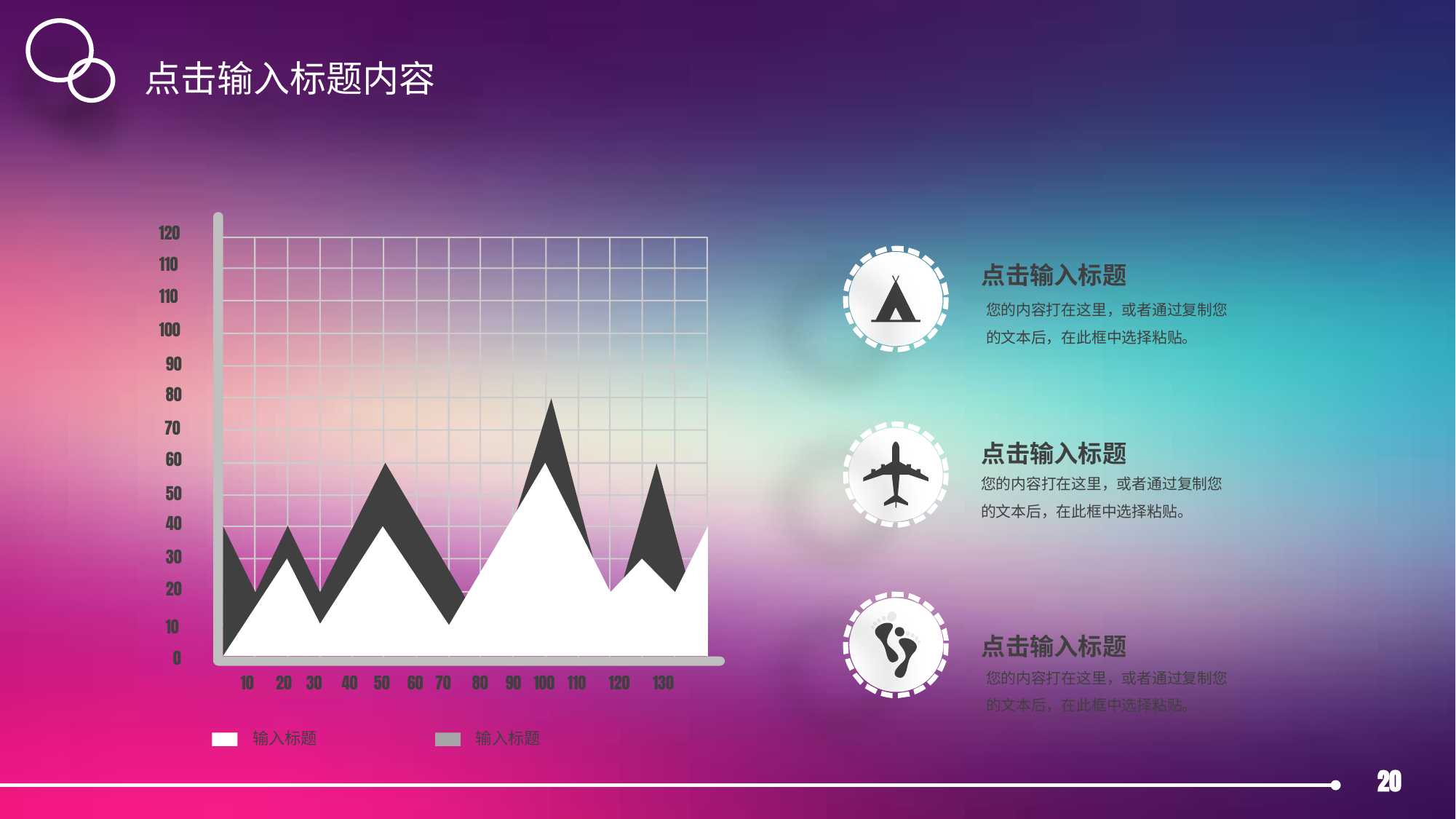

延迟符
点击输入标题内容

120

点击输入标题
您的内容打在这里，或者通过复制您的文本后，在此框中选择粘贴。

110

110

100

90

80

70
点击输入标题
您的内容打在这里，或者通过复制您的文本后，在此框中选择粘贴。

60

50

40

30

20

点击输入标题
您的内容打在这里，或者通过复制您的文本后，在此框中选择粘贴。
10

0

10
20
30
40
50
60
70
80
90
100
110
120
130
输入标题
输入标题

20